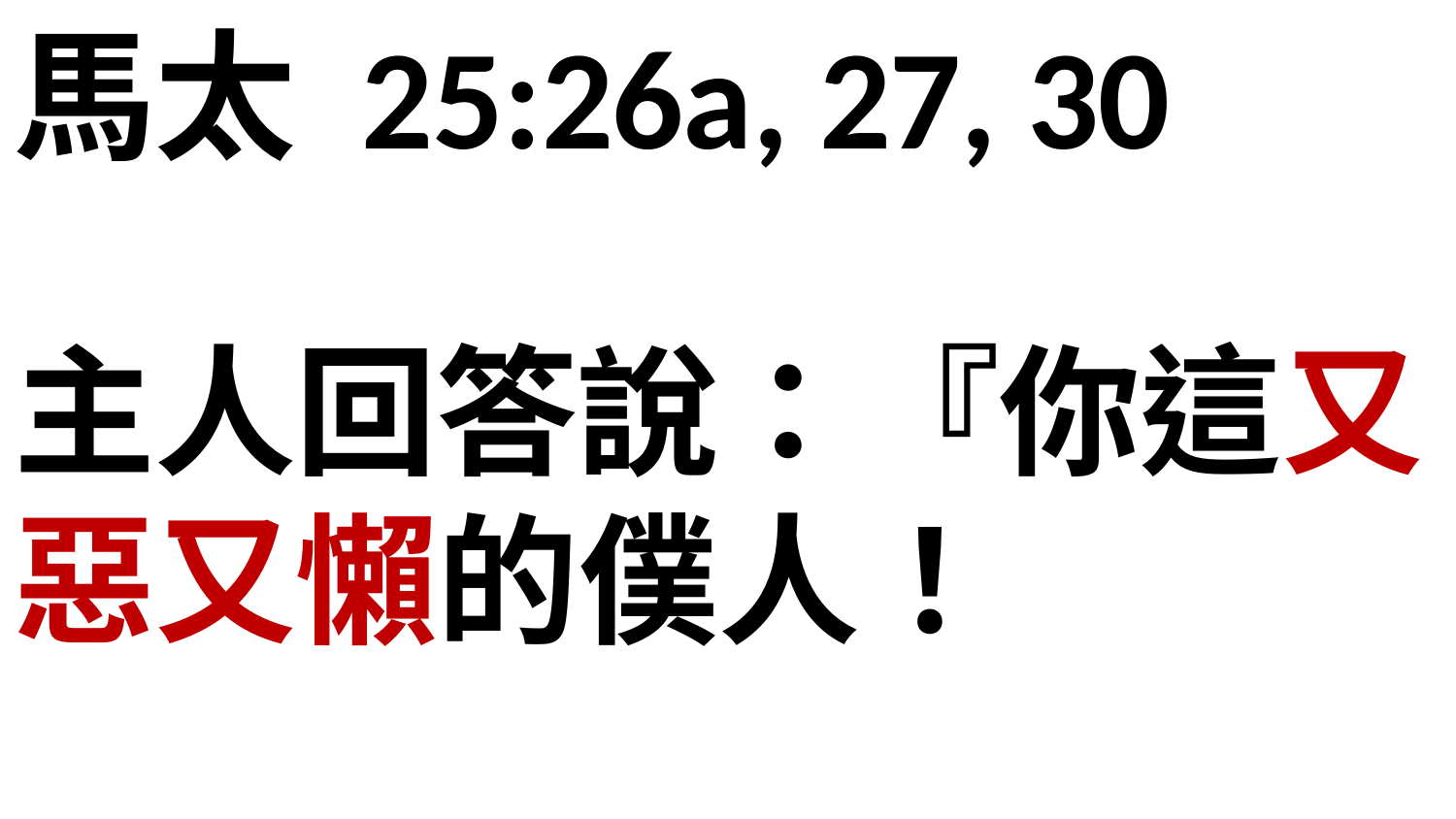

馬太 25:26a, 27, 30

主人回答說：『你這又惡又懶的僕人！

就當把我的銀子放給兌換銀錢的人，到我來的時候，可以連本帶利收回。

把這無用的僕人丟在外面黑暗裡，在那裡必要哀哭切齒了。』